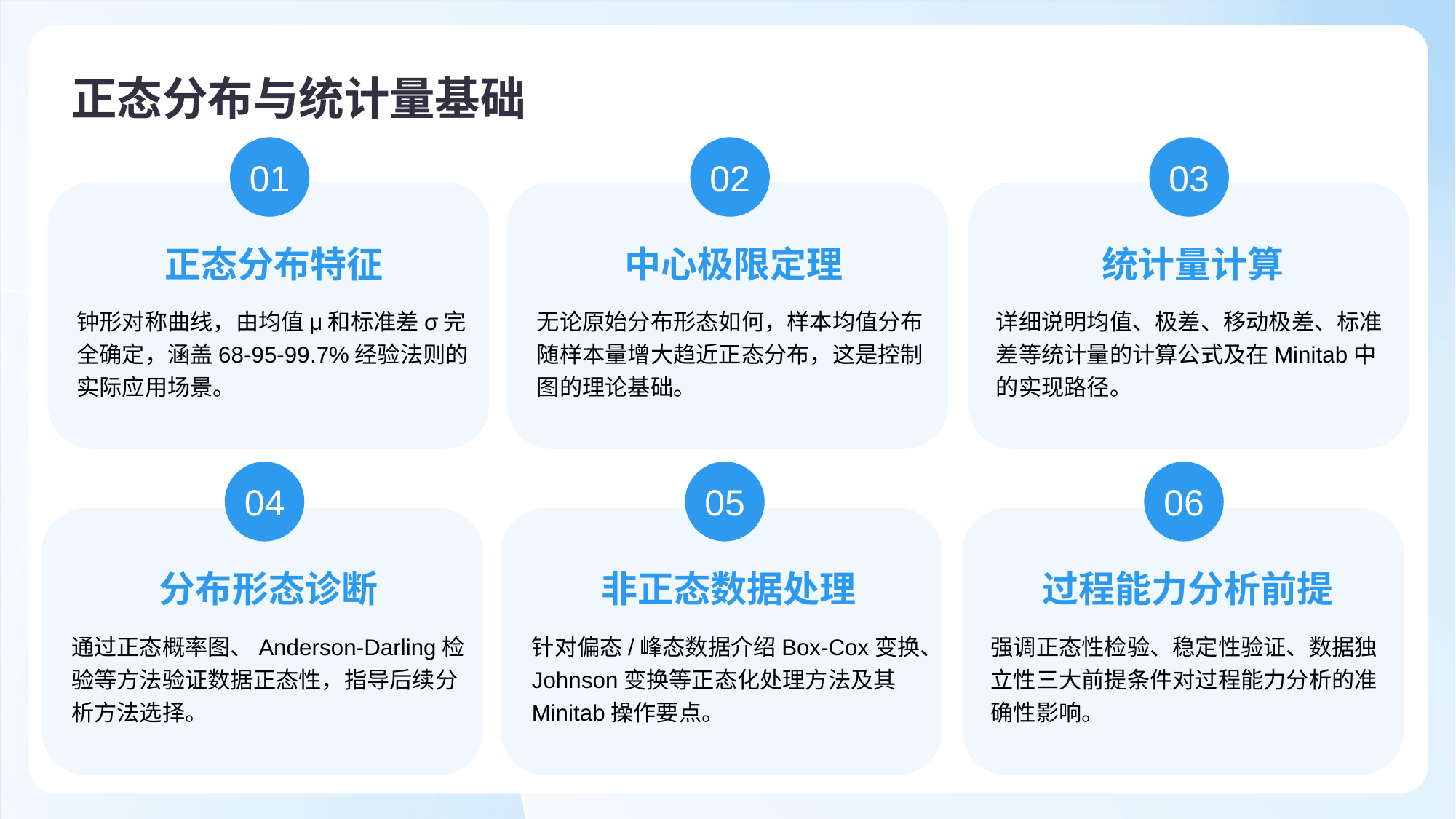

正态分布与统计量基础
01
02
03

正态分布特征
中心极限定理
统计量计算
钟形对称曲线，由均值μ和标准差σ完全确定，涵盖68-95-99.7%经验法则的实际应用场景。
无论原始分布形态如何，样本均值分布随样本量增大趋近正态分布，这是控制图的理论基础。
详细说明均值、极差、移动极差、标准差等统计量的计算公式及在Minitab中的实现路径。
04
05
06

分布形态诊断
非正态数据处理
过程能力分析前提
通过正态概率图、Anderson-Darling检验等方法验证数据正态性，指导后续分析方法选择。
针对偏态/峰态数据介绍Box-Cox变换、Johnson变换等正态化处理方法及其Minitab操作要点。
强调正态性检验、稳定性验证、数据独立性三大前提条件对过程能力分析的准确性影响。